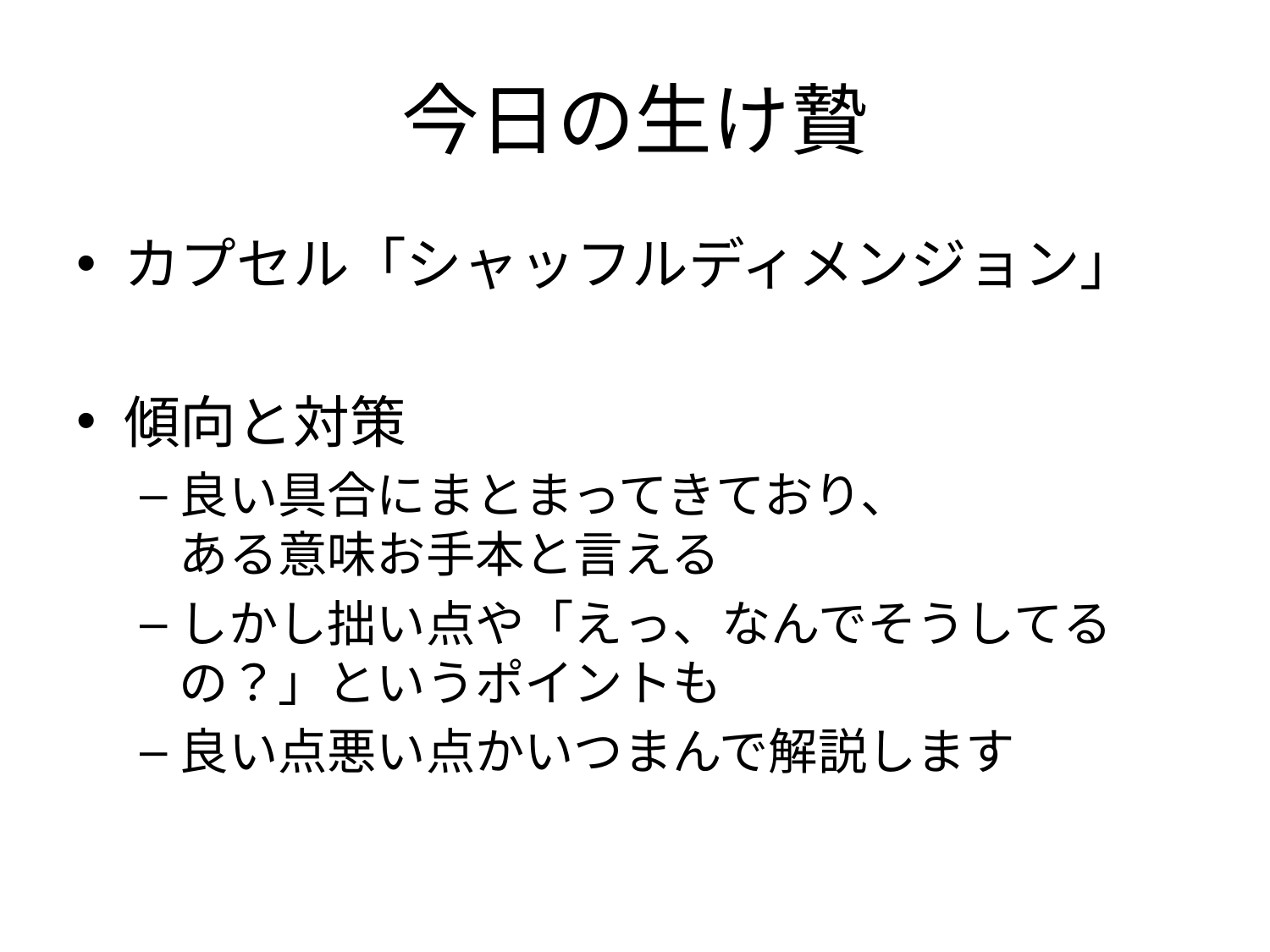

# 今日の生け贄
カプセル「シャッフルディメンジョン」

傾向と対策
良い具合にまとまってきており、
ある意味お手本と言える
しかし拙い点や「えっ、なんでそうしてるの？」というポイントも
良い点悪い点かいつまんで解説します